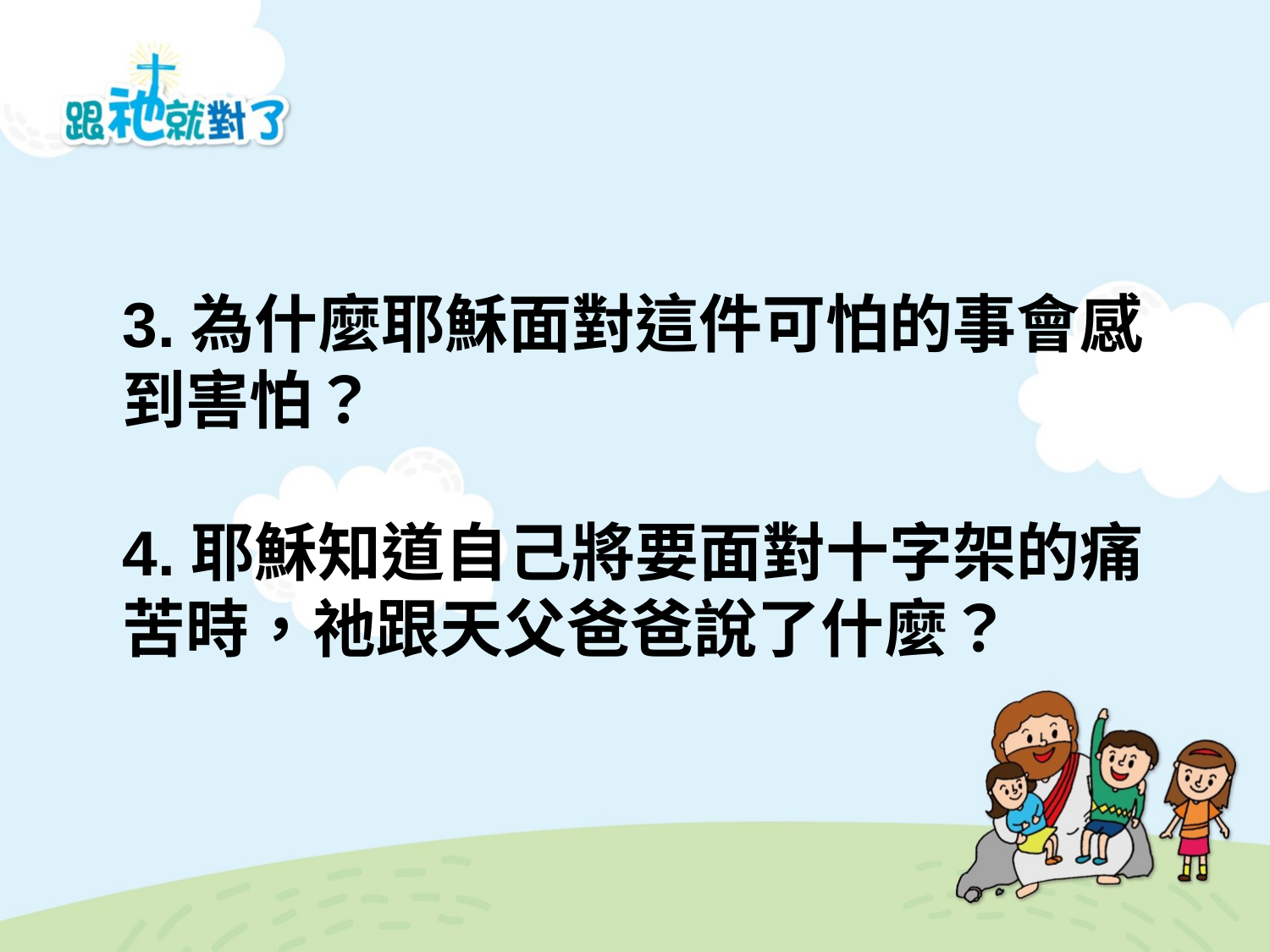

3.為什麼耶穌面對這件可怕的事會感到害怕？

4.耶穌知道自己將要面對十字架的痛苦時，祂跟天父爸爸說了什麼？